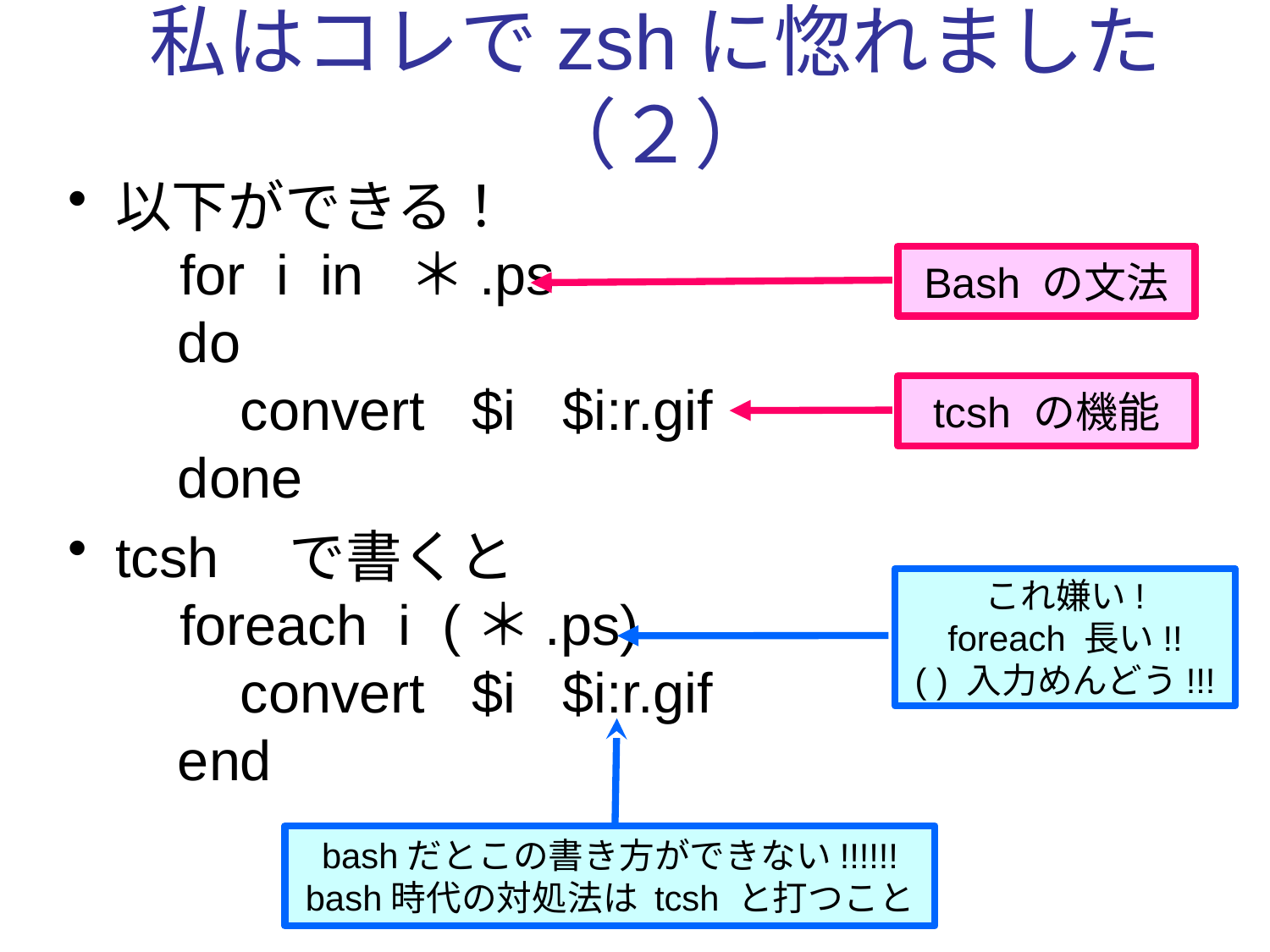

私はコレでzshに惚れました（２）
以下ができる！
    for  i  in  ＊.ps
    do
        convert   $i   $i:r.gif
    done
tcsh　で書くと
    foreach  i  (＊.ps)
        convert   $i   $i:r.gif
    end
Bash の文法
tcsh の機能
これ嫌い!
foreach 長い!!
( ) 入力めんどう!!!
bashだとこの書き方ができない!!!!!!
bash時代の対処法は tcsh と打つこと